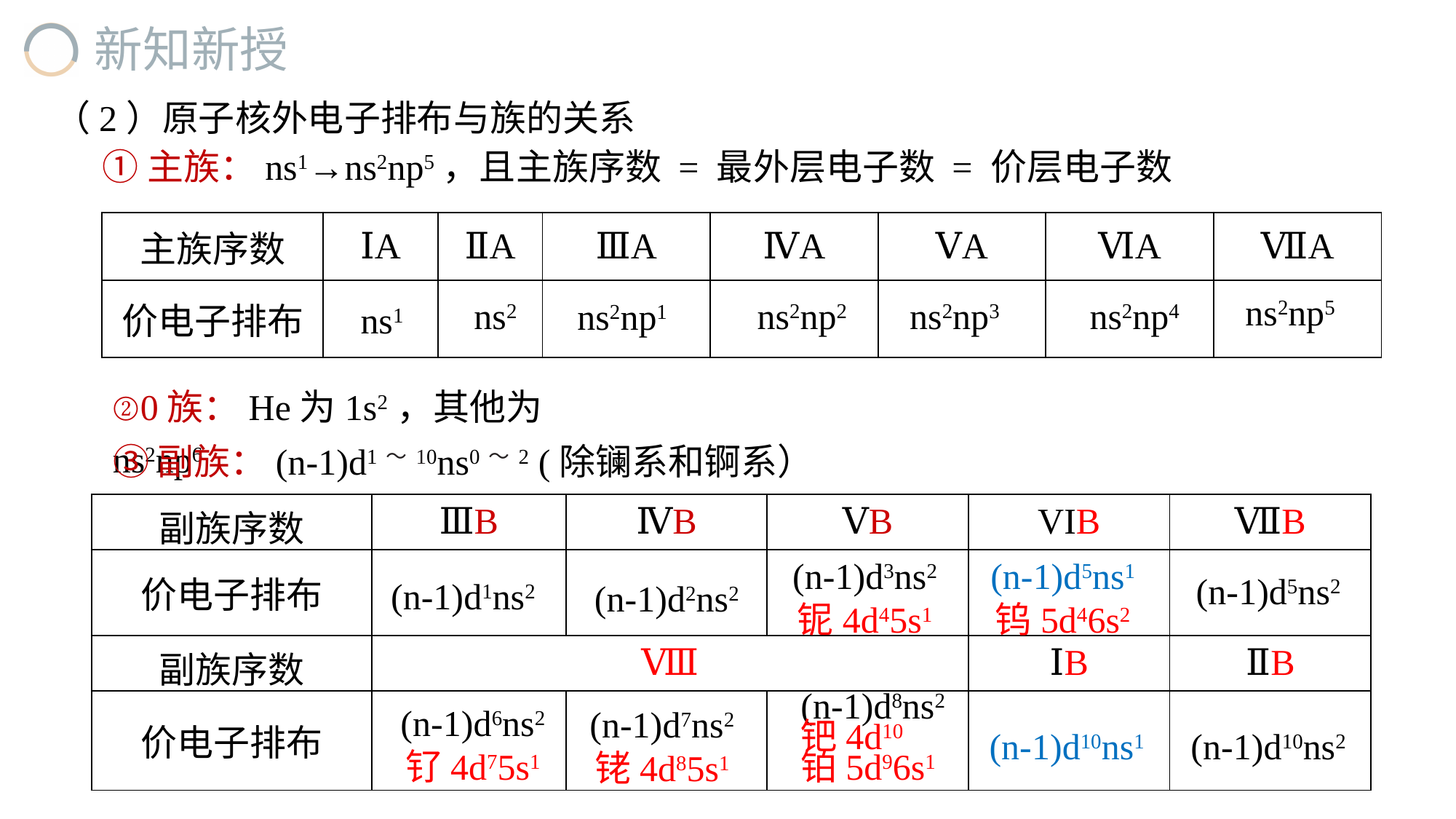

（2）原子核外电子排布与族的关系
①主族：ns1→ns2np5，且主族序数 = 最外层电子数 = 价层电子数
| 主族序数 | ⅠA | ⅡA | ⅢA | ⅣA | ⅤA | ⅥA | ⅦA |
| --- | --- | --- | --- | --- | --- | --- | --- |
| 价电子排布 |  |  |  |  |  |  |  |
ns2np5
ns2np4
ns2np3
ns2np2
ns2
ns2np1
ns1
②0族：He为1s2，其他为ns2np6
③副族：(n-1)d1～10ns0～2 (除镧系和锕系）
| 副族序数 | ⅢB | ⅣB | ⅤB | VIB | ⅦB |
| --- | --- | --- | --- | --- | --- |
| 价电子排布 |  |  |  |  |  |
| 副族序数 | Ⅷ |  |  | ⅠB | ⅡB |
| 价电子排布 |  |  |  |  |  |
(n-1)d3ns2
铌4d45s1
(n-1)d5ns1
钨5d46s2
(n-1)d5ns2
(n-1)d1ns2
(n-1)d2ns2
(n-1)d8ns2
钯4d10
铂5d96s1
(n-1)d6ns2
钌4d75s1
(n-1)d7ns2
铑4d85s1
(n-1)d10ns1
(n-1)d10ns2